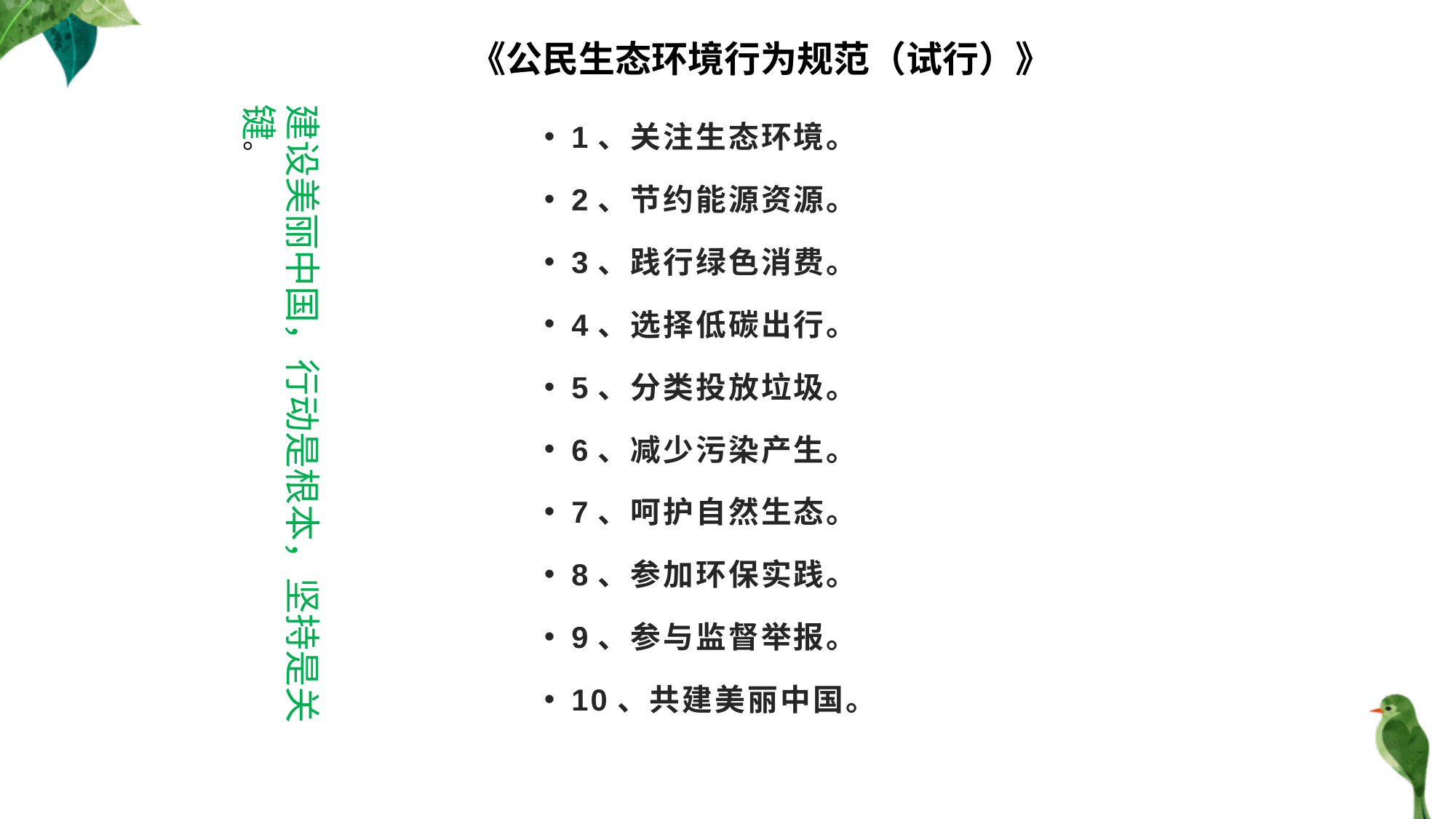

《公民生态环境行为规范（试行）》
建设美丽中国，行动是根本，坚持是关键。
1、关注生态环境。
2、节约能源资源。
3、践行绿色消费。
4、选择低碳出行。
5、分类投放垃圾。
6、减少污染产生。
7、呵护自然生态。
8、参加环保实践。
9、参与监督举报。
10、共建美丽中国。